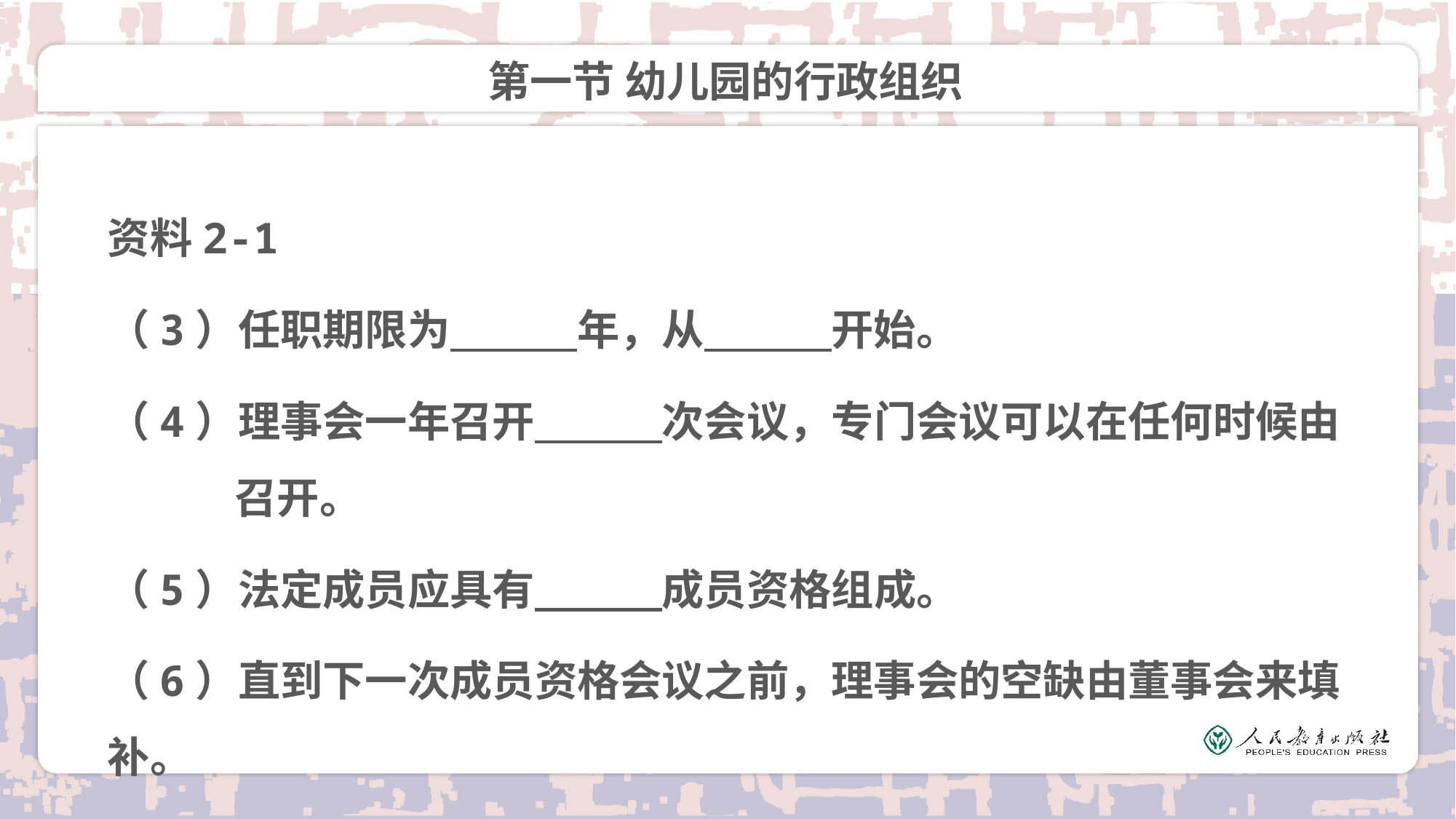

# 第一节 幼儿园的行政组织
资料2-1
（3）任职期限为　　　年，从　　　开始。
（4）理事会一年召开　　　次会议，专门会议可以在任何时候由　　　召开。
（5）法定成员应具有　　　成员资格组成。
（6）直到下一次成员资格会议之前，理事会的空缺由董事会来填补。